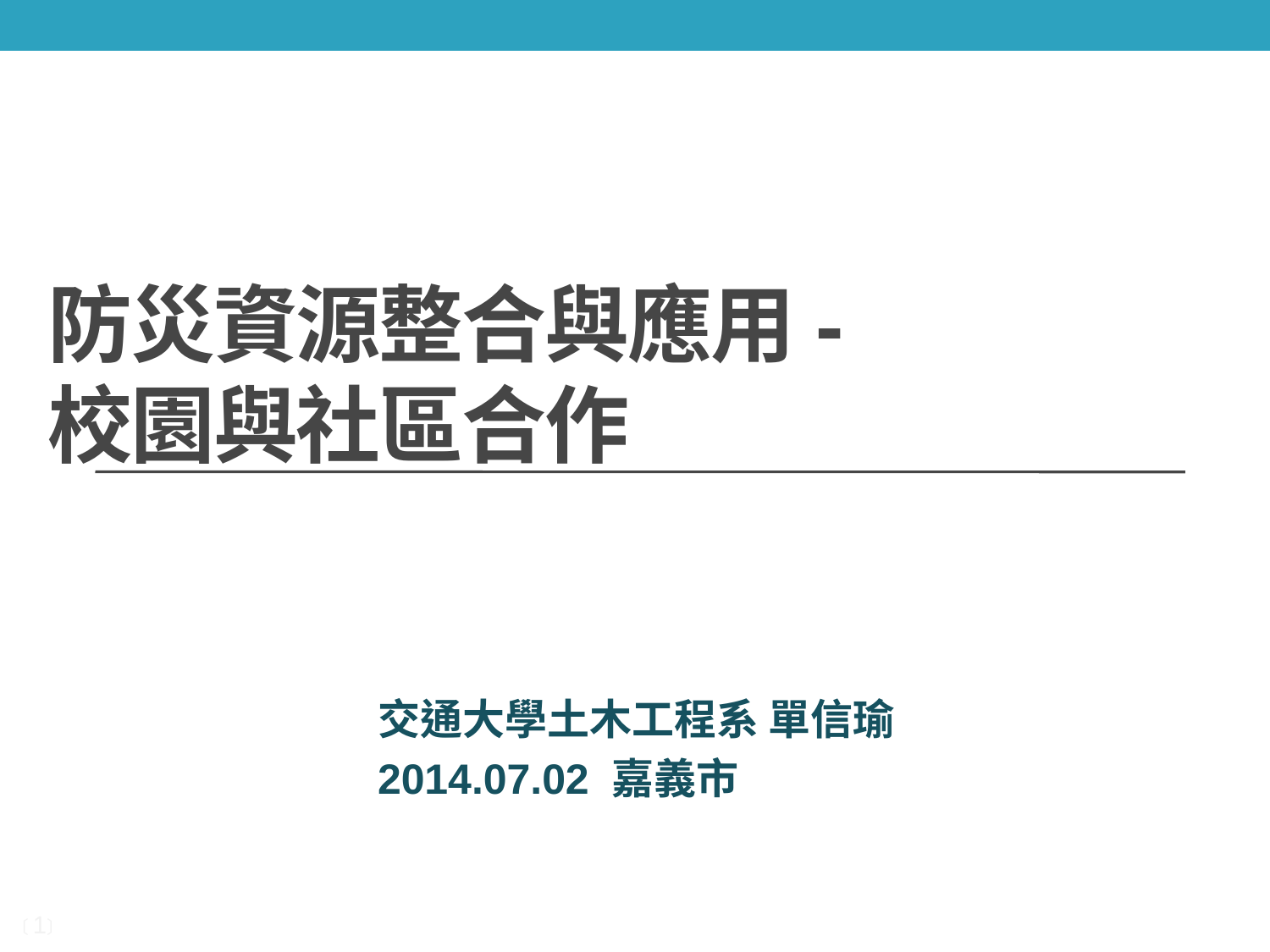

# 防災資源整合與應用- 校園與社區合作
交通大學土木工程系 單信瑜
2014.07.02 嘉義市